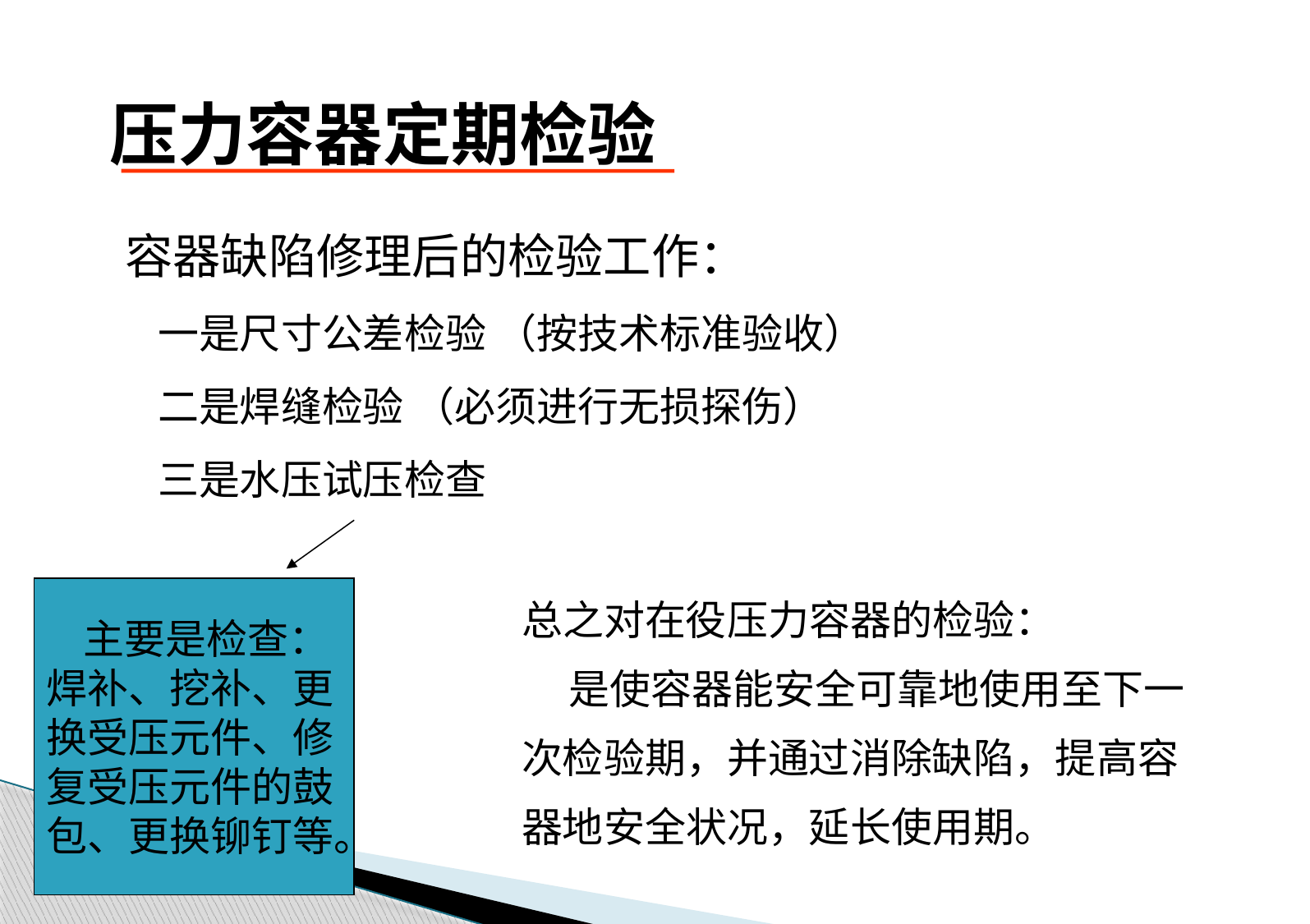

# 压力容器定期检验

  容器缺陷修理后的检验工作：
      一是尺寸公差检验 （按技术标准验收）
      二是焊缝检验 （必须进行无损探伤）
      三是水压试压检查

总之对在役压力容器的检验：
    是使容器能安全可靠地使用至下一次检验期，并通过消除缺陷，提高容器地安全状况，延长使用期。
   主要是检查：
焊补、挖补、更
换受压元件、修
复受压元件的鼓
包、更换铆钉等。